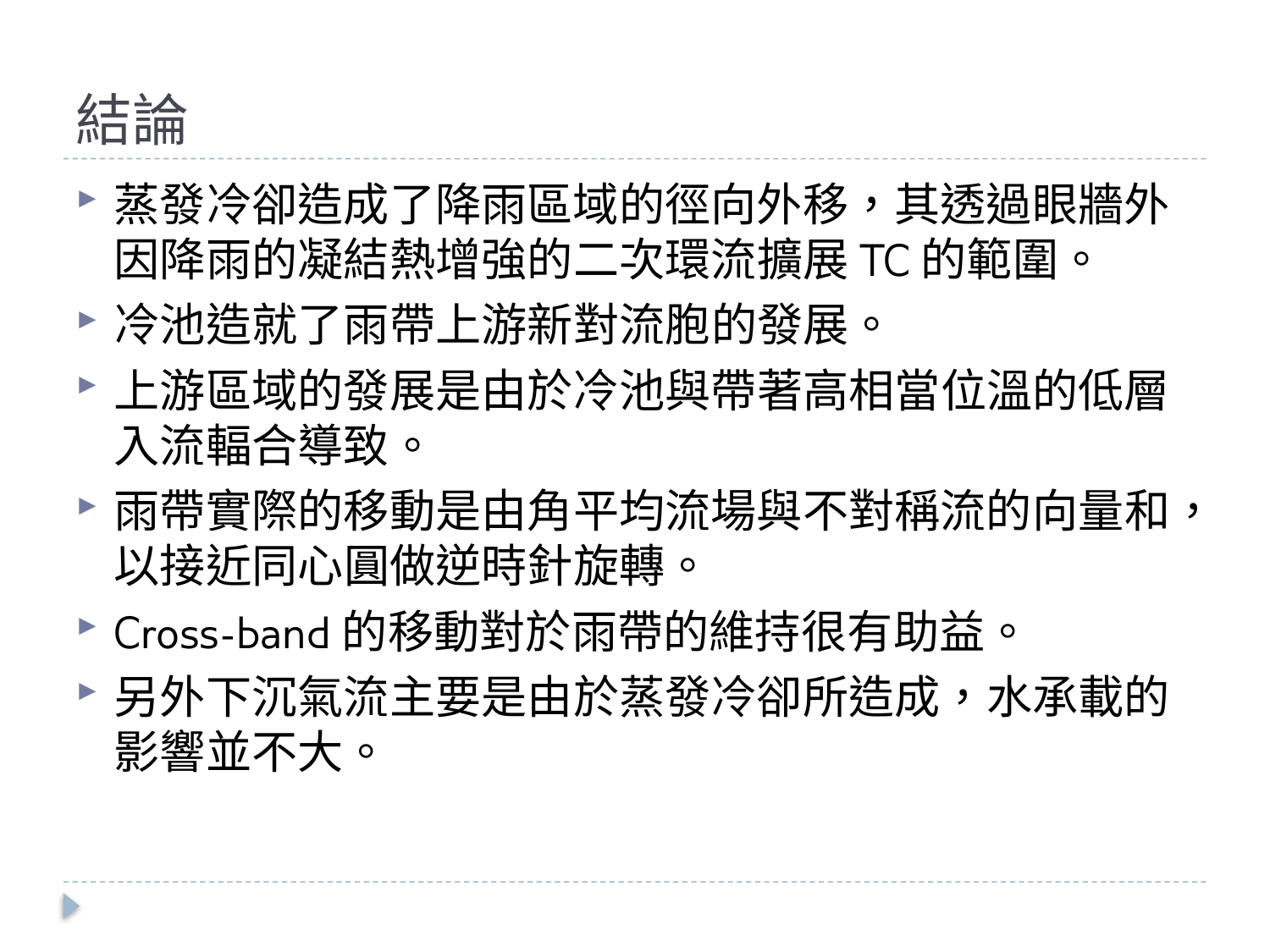

# 結論
蒸發冷卻造成了降雨區域的徑向外移，其透過眼牆外因降雨的凝結熱增強的二次環流擴展TC的範圍。
冷池造就了雨帶上游新對流胞的發展。
上游區域的發展是由於冷池與帶著高相當位溫的低層入流輻合導致。
雨帶實際的移動是由角平均流場與不對稱流的向量和，以接近同心圓做逆時針旋轉。
Cross-band的移動對於雨帶的維持很有助益。
另外下沉氣流主要是由於蒸發冷卻所造成，水承載的影響並不大。